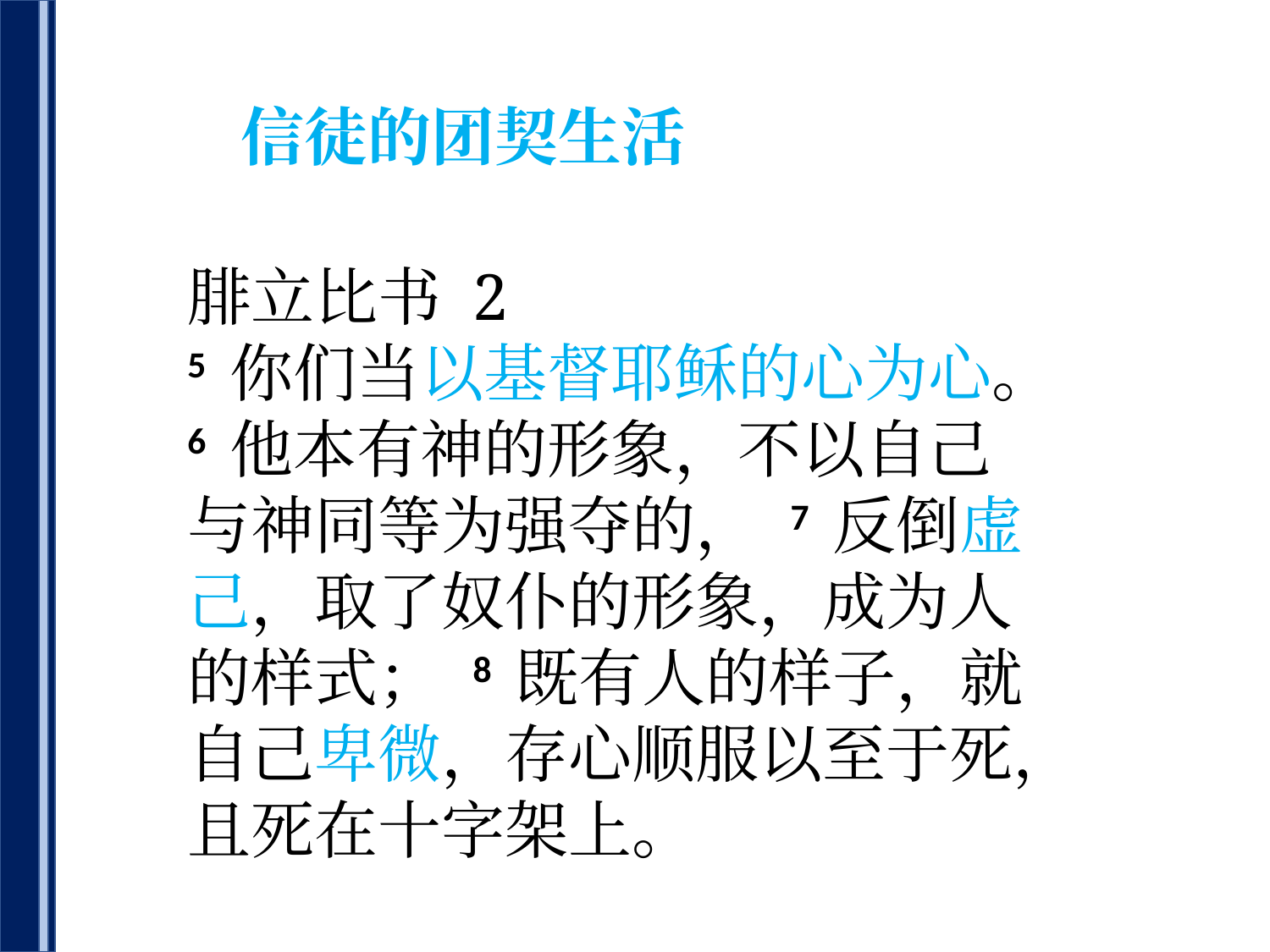

信徒的团契生活
腓立比书 2
5 你们当以基督耶稣的心为心。6 他本有神的形象，不以自己与神同等为强夺的， 7 反倒虚己，取了奴仆的形象，成为人的样式； 8 既有人的样子，就自己卑微，存心顺服以至于死，且死在十字架上。